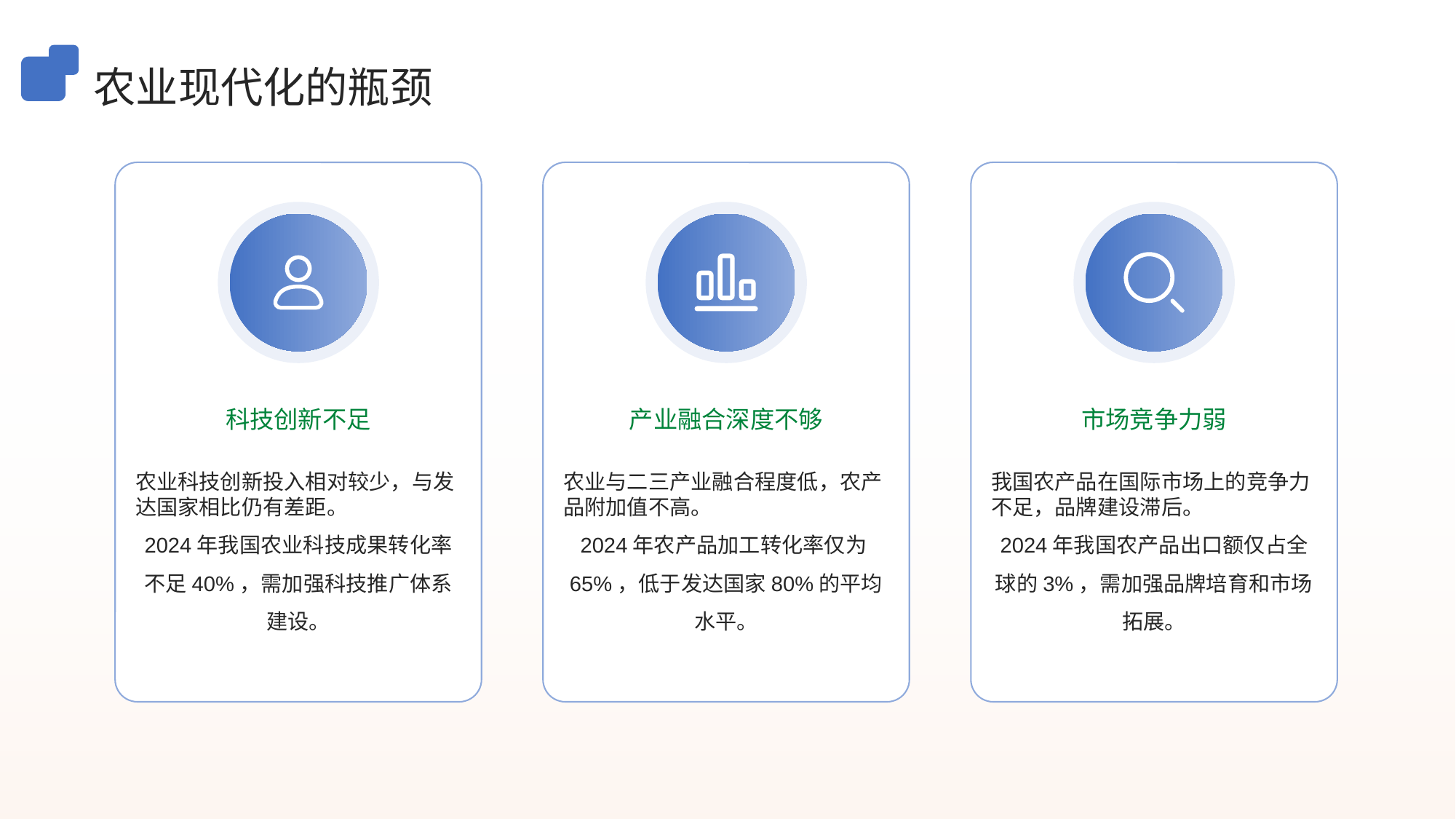

农业现代化的瓶颈

科技创新不足
产业融合深度不够
市场竞争力弱
农业科技创新投入相对较少，与发达国家相比仍有差距。
2024年我国农业科技成果转化率不足40%，需加强科技推广体系建设。
农业与二三产业融合程度低，农产品附加值不高。
2024年农产品加工转化率仅为65%，低于发达国家80%的平均水平。
我国农产品在国际市场上的竞争力不足，品牌建设滞后。
2024年我国农产品出口额仅占全球的3%，需加强品牌培育和市场拓展。